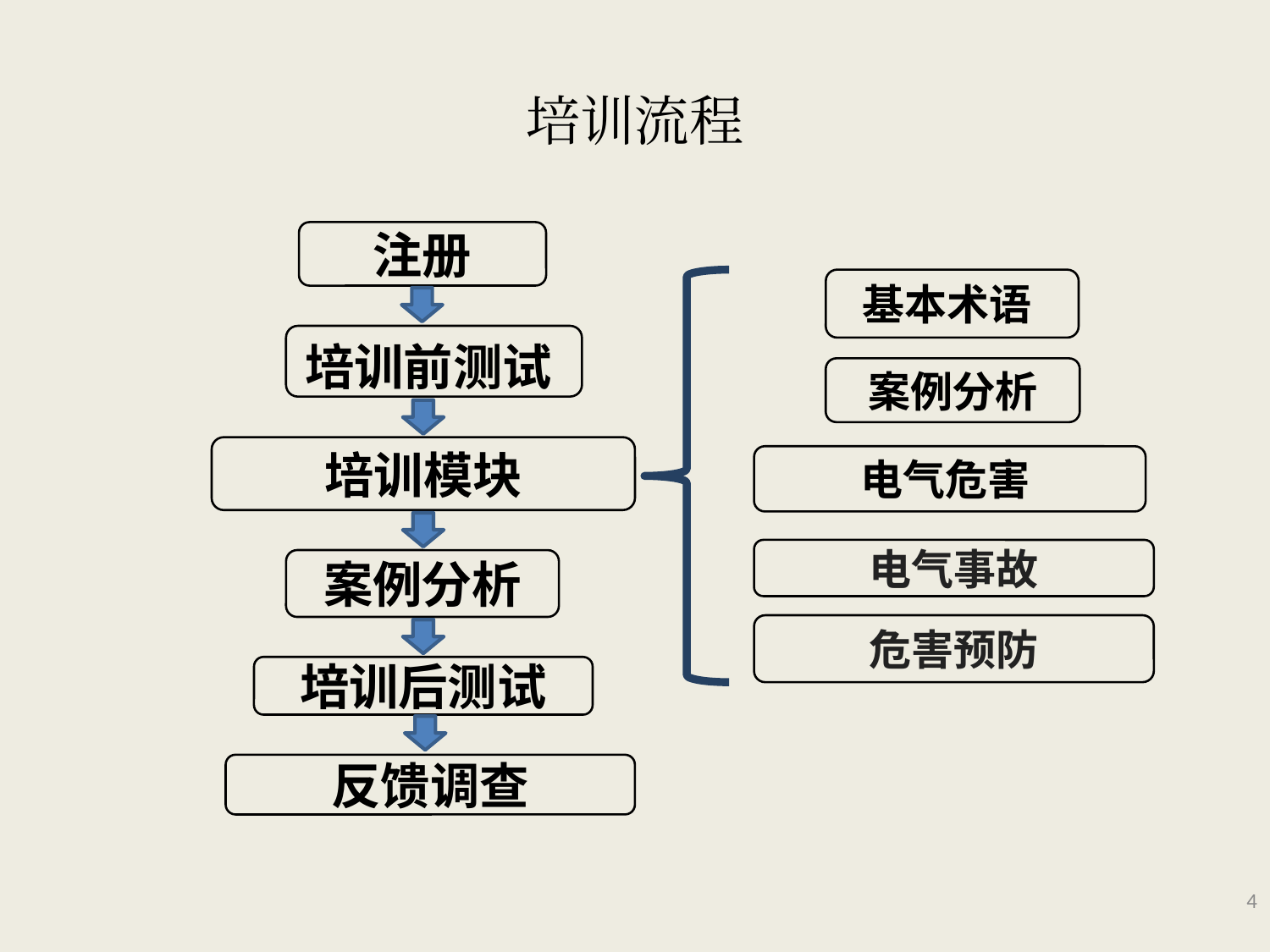

# 培训流程
注册

基本术语

培训前测试

案例分析

培训模块
电气危害

电气事故
案例分析
危害预防

培训后测试

反馈调查
4